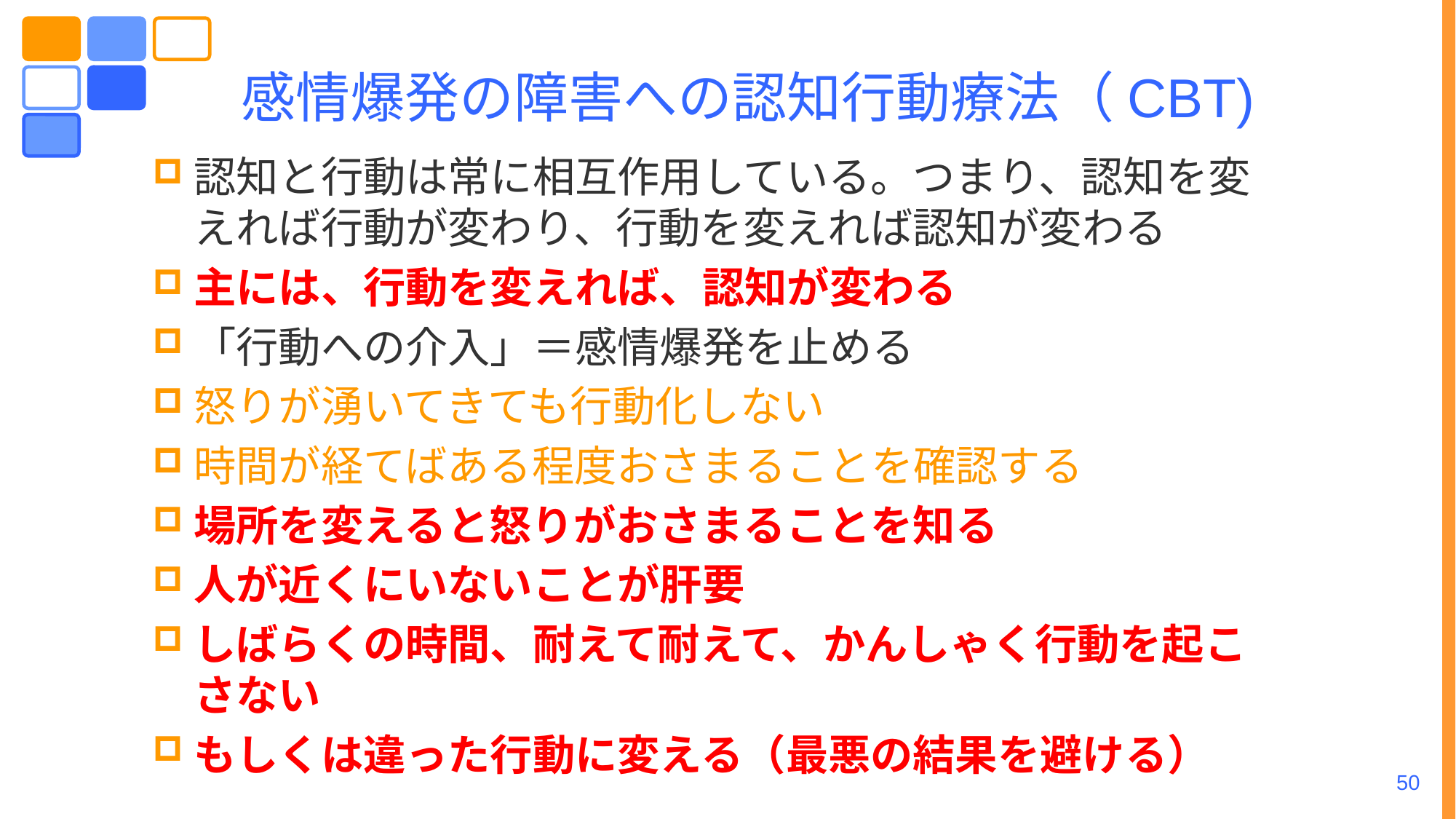

# 感情爆発の障害への認知行動療法（CBT)
認知と行動は常に相互作用している。つまり、認知を変えれば行動が変わり、行動を変えれば認知が変わる
主には、行動を変えれば、認知が変わる
「行動への介入」＝感情爆発を止める
怒りが湧いてきても行動化しない
時間が経てばある程度おさまることを確認する
場所を変えると怒りがおさまることを知る
人が近くにいないことが肝要
しばらくの時間、耐えて耐えて、かんしゃく行動を起こさない
もしくは違った行動に変える（最悪の結果を避ける）

50